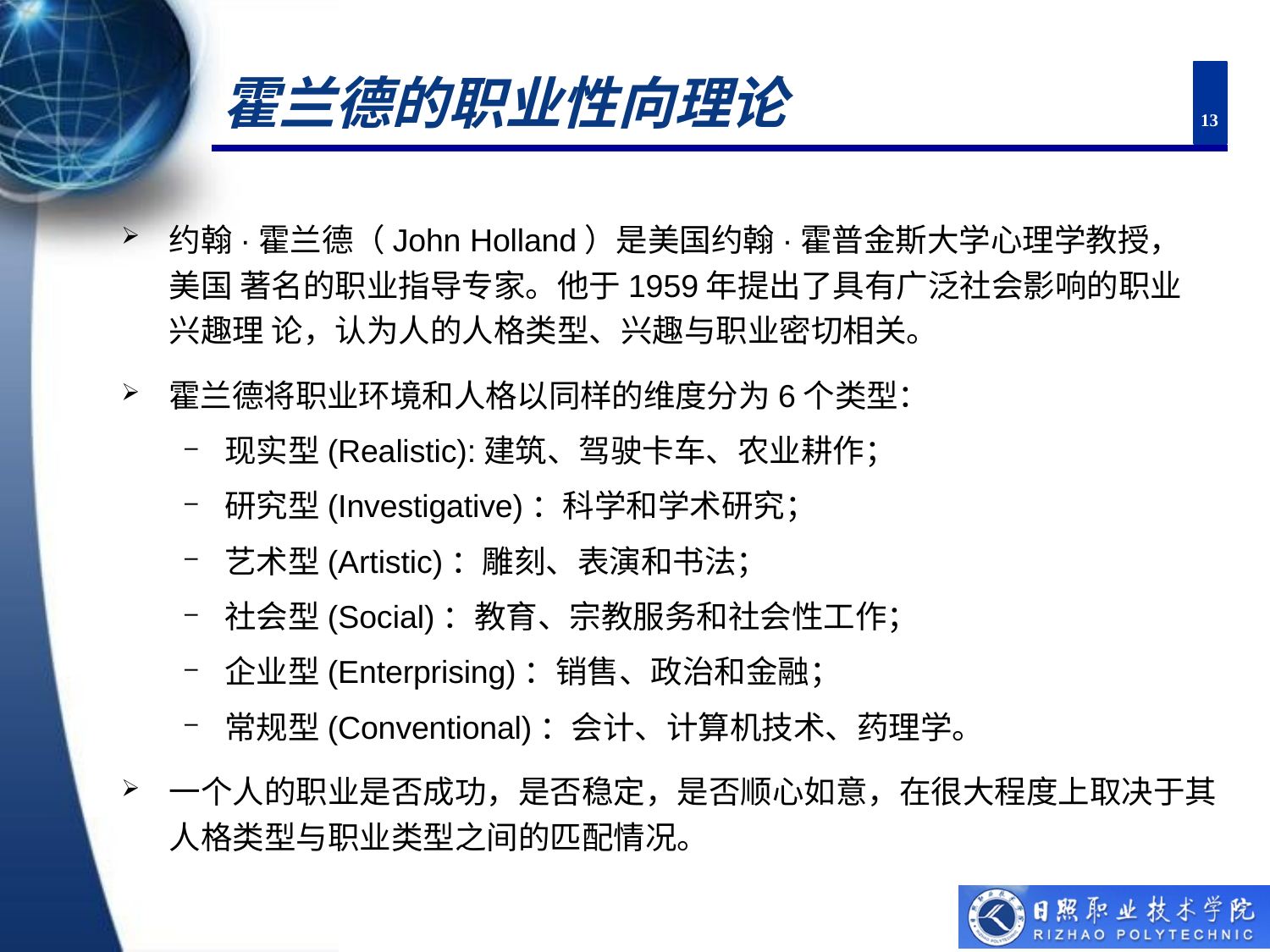

# 霍兰德的职业性向理论
13
约翰·霍兰德（John Holland）是美国约翰·霍普金斯大学心理学教授，美国 著名的职业指导专家。他于1959年提出了具有广泛社会影响的职业兴趣理 论，认为人的人格类型、兴趣与职业密切相关。
霍兰德将职业环境和人格以同样的维度分为6个类型：
现实型(Realistic):建筑、驾驶卡车、农业耕作；
研究型(Investigative)：科学和学术研究；
艺术型(Artistic)：雕刻、表演和书法；
社会型(Social)：教育、宗教服务和社会性工作；
企业型(Enterprising)：销售、政治和金融；
常规型(Conventional)：会计、计算机技术、药理学。
一个人的职业是否成功，是否稳定，是否顺心如意，在很大程度上取决于其 人格类型与职业类型之间的匹配情况。